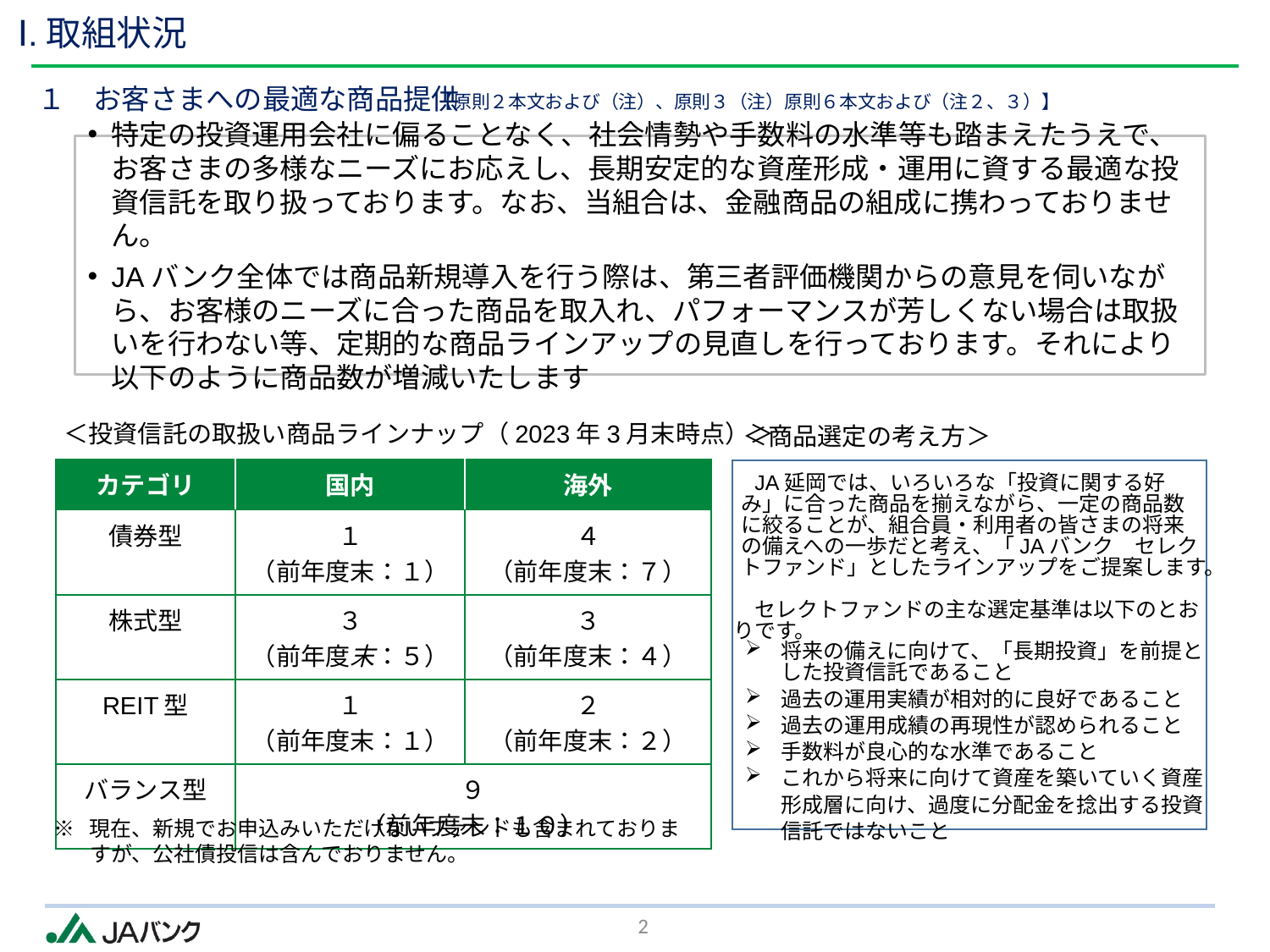

# Ⅰ.取組状況
１　お客さまへの最適な商品提供
【原則２本文および（注）、原則３（注）原則６本文および（注２、３）】
特定の投資運用会社に偏ることなく、社会情勢や手数料の水準等も踏まえたうえで、お客さまの多様なニーズにお応えし、長期安定的な資産形成・運用に資する最適な投資信託を取り扱っております。なお、当組合は、金融商品の組成に携わっておりません。
JAバンク全体では商品新規導入を行う際は、第三者評価機関からの意見を伺いながら、お客様のニーズに合った商品を取入れ、パフォーマンスが芳しくない場合は取扱いを行わない等、定期的な商品ラインアップの見直しを行っております。それにより以下のように商品数が増減いたします
＜投資信託の取扱い商品ラインナップ（2023年3月末時点）＞
＜商品選定の考え方＞

JA延岡では、いろいろな「投資に関する好み」に合った商品を揃えながら、一定の商品数に絞ることが、組合員・利用者の皆さまの将来の備えへの一歩だと考え、「JAバンク　セレクトファンド」としたラインアップをご提案します。

セレクトファンドの主な選定基準は以下のとおりです。
将来の備えに向けて、「長期投資」を前提とした投資信託であること
過去の運用実績が相対的に良好であること
過去の運用成績の再現性が認められること
手数料が良心的な水準であること
これから将来に向けて資産を築いていく資産形成層に向け、過度に分配金を捻出する投資信託ではないこと
| カテゴリ | 国内 | 海外 |
| --- | --- | --- |
| 債券型 | １ （前年度末：１） | ４ （前年度末：７） |
| 株式型 | ３ （前年度末：５） | ３ （前年度末：４） |
| REIT型 | １ （前年度末：１） | ２ （前年度末：２） |
| バランス型 | ９ （前年度末：１０） |  |
※  現在、新規でお申込みいただけないファンドも含まれておりますが、公社債投信は含んでおりません。